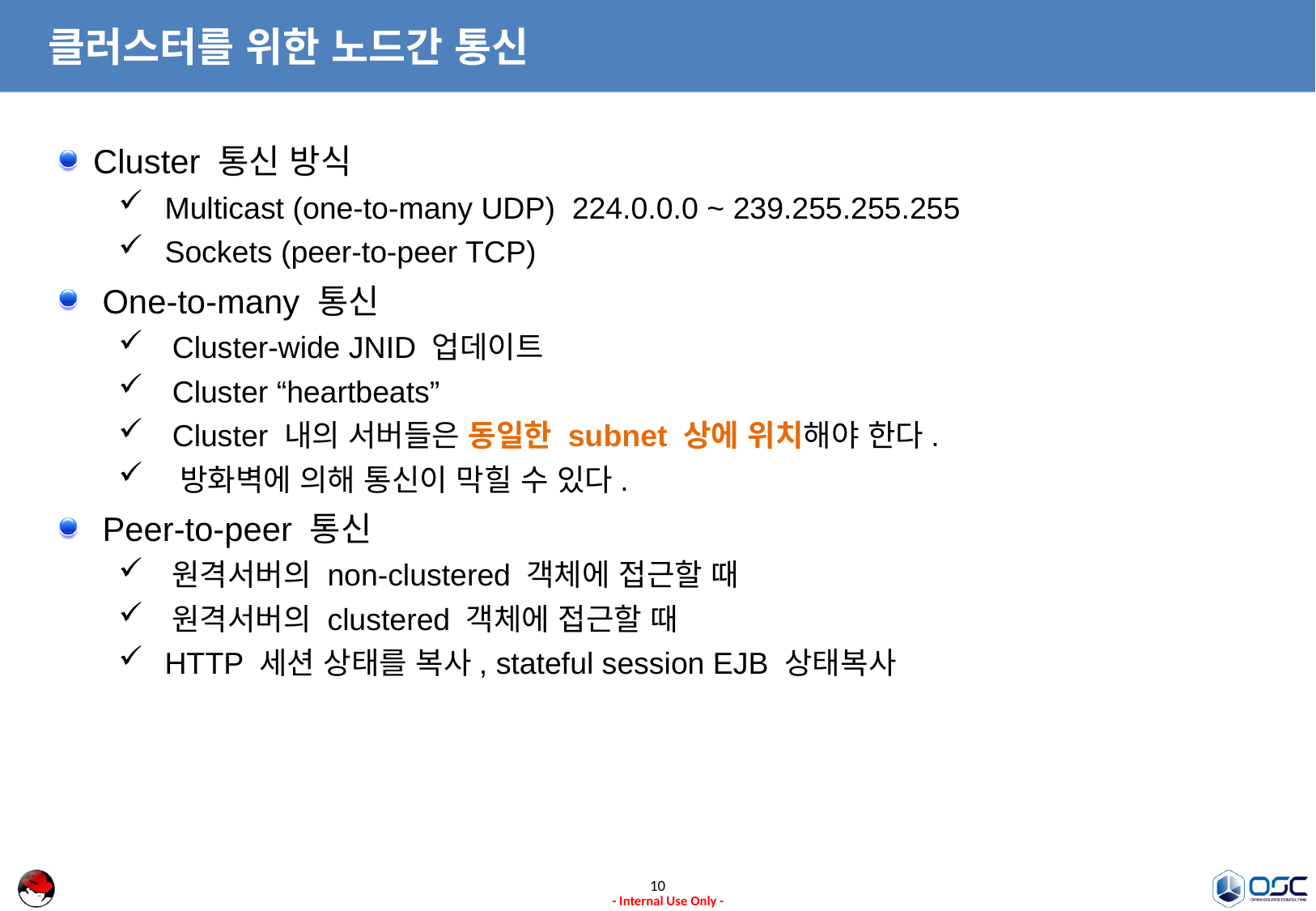

# 클러스터를 위한 노드간 통신
Cluster 통신 방식
 Multicast (one-to-many UDP)  224.0.0.0 ~ 239.255.255.255
 Sockets (peer-to-peer TCP)
 One-to-many 통신
 Cluster-wide JNID 업데이트
 Cluster “heartbeats”
 Cluster 내의 서버들은 동일한 subnet 상에 위치해야 한다.
 방화벽에 의해 통신이 막힐 수 있다.
 Peer-to-peer 통신
 원격서버의 non-clustered 객체에 접근할 때
 원격서버의 clustered 객체에 접근할 때
 HTTP 세션 상태를 복사, stateful session EJB 상태복사